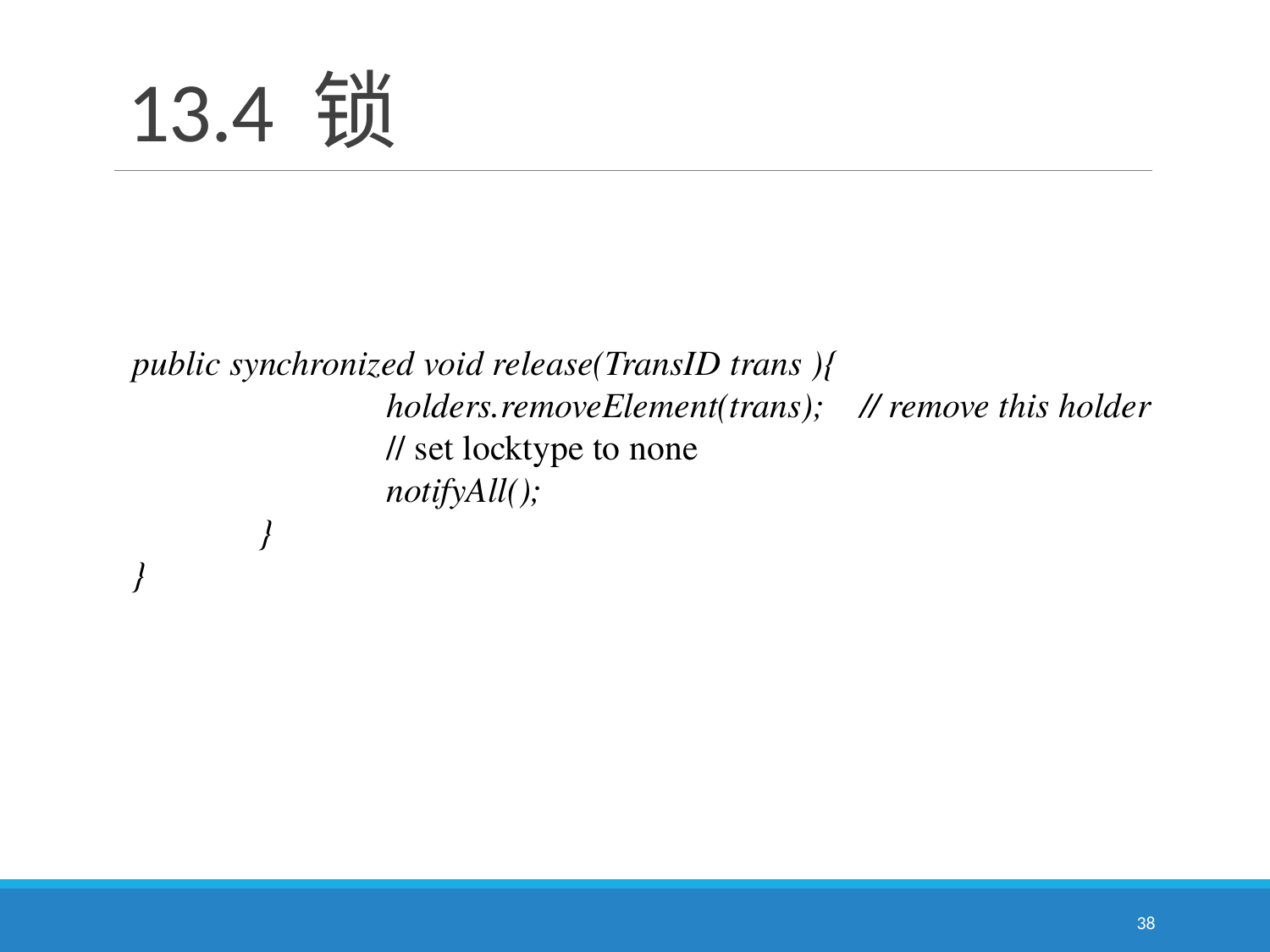

# 13.4 锁
public synchronized void release(TransID trans ){
		holders.removeElement(trans);    // remove this holder
		// set locktype to none
		notifyAll();
	}
}
38